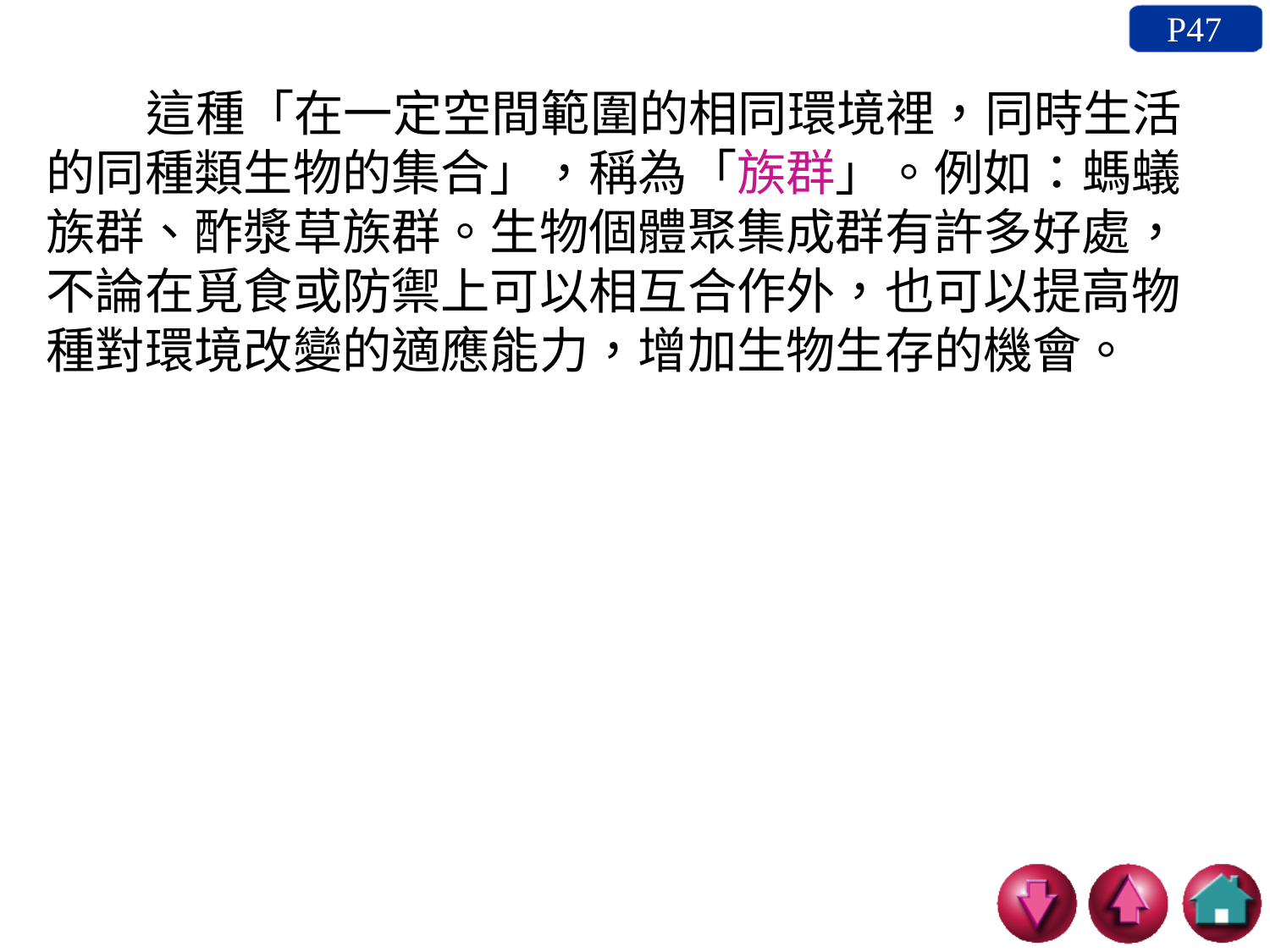

P47
這種「在一定空間範圍的相同環境裡，同時生活的同種類生物的集合」，稱為「族群」。例如：螞蟻族群、酢漿草族群。生物個體聚集成群有許多好處，不論在覓食或防禦上可以相互合作外，也可以提高物種對環境改變的適應能力，增加生物生存的機會。